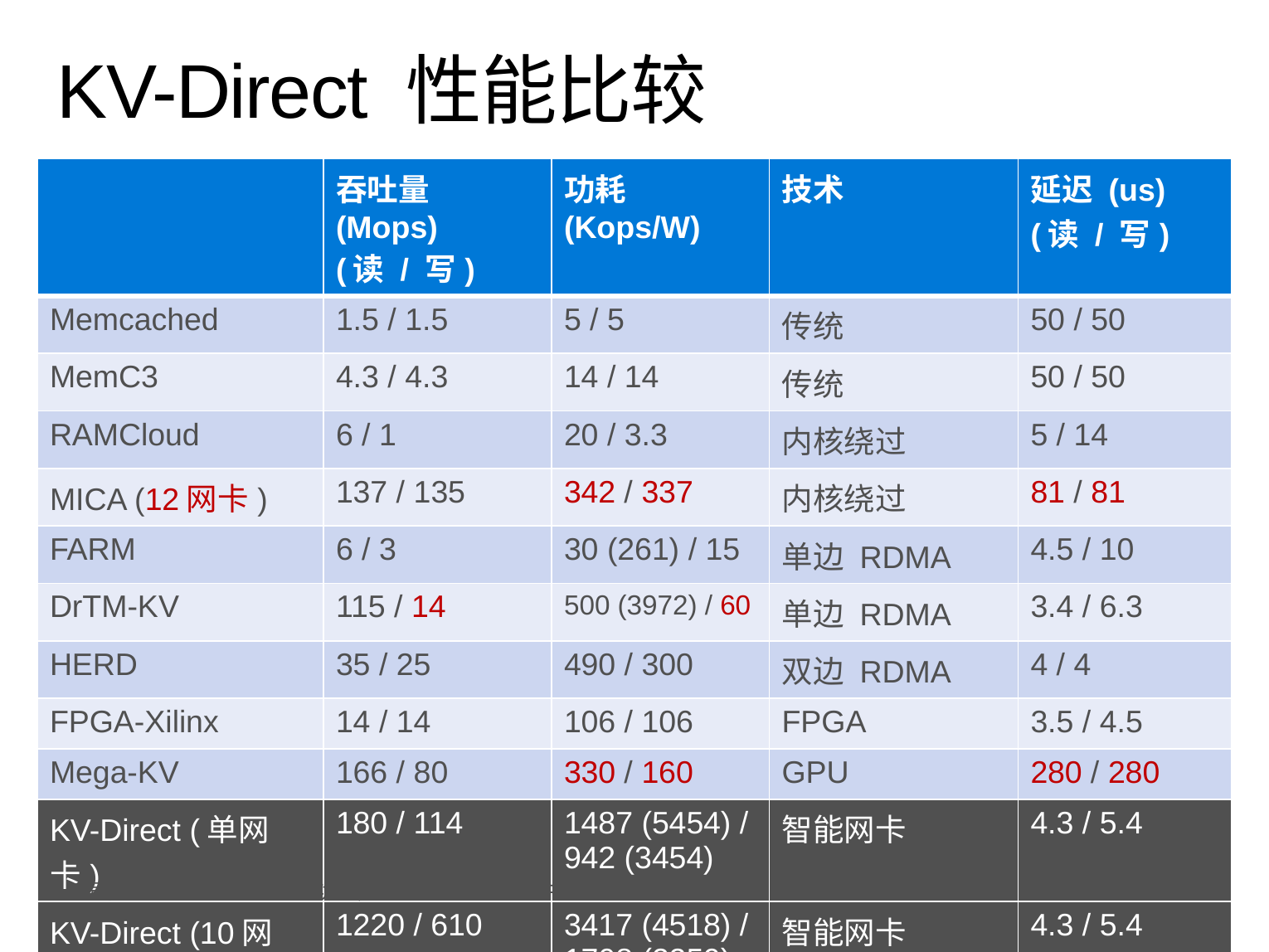

# KV-Direct 性能比较
|  | 吞吐量 (Mops) (读 / 写) | 功耗 (Kops/W) | 技术 | 延迟 (us) (读 / 写) |
| --- | --- | --- | --- | --- |
| Memcached | 1.5 / 1.5 | 5 / 5 | 传统 | 50 / 50 |
| MemC3 | 4.3 / 4.3 | 14 / 14 | 传统 | 50 / 50 |
| RAMCloud | 6 / 1 | 20 / 3.3 | 内核绕过 | 5 / 14 |
| MICA (12网卡) | 137 / 135 | 342 / 337 | 内核绕过 | 81 / 81 |
| FARM | 6 / 3 | 30 (261) / 15 | 单边 RDMA | 4.5 / 10 |
| DrTM-KV | 115 / 14 | 500 (3972) / 60 | 单边 RDMA | 3.4 / 6.3 |
| HERD | 35 / 25 | 490 / 300 | 双边 RDMA | 4 / 4 |
| FPGA-Xilinx | 14 / 14 | 106 / 106 | FPGA | 3.5 / 4.5 |
| Mega-KV | 166 / 80 | 330 / 160 | GPU | 280 / 280 |
| KV-Direct (单网卡) | 180 / 114 | 1487 (5454) / 942 (3454) | 智能网卡 | 4.3 / 5.4 |
| KV-Direct (10网卡) | 1220 / 610 | 3417 (4518) / 1708 (2259) | 智能网卡 | 4.3 / 5.4 |

* 括号内的功耗指的是网卡的功耗，针对 KV-Direct、FARM 等绕过服务器端 CPU 的系统。